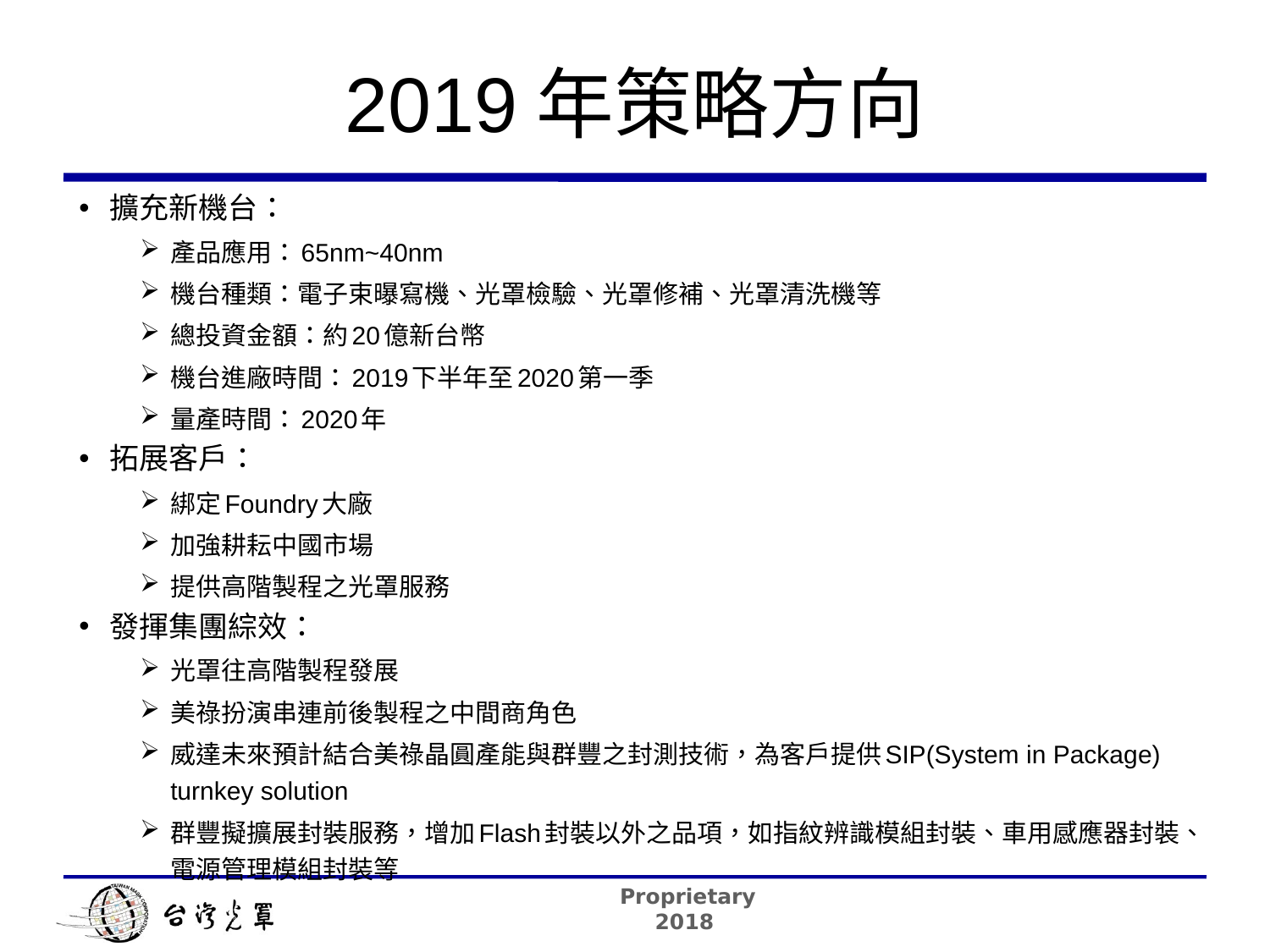

# 2019年策略方向
擴充新機台：
產品應用：65nm~40nm
機台種類：電子束曝寫機、光罩檢驗、光罩修補、光罩清洗機等
總投資金額：約20億新台幣
機台進廠時間：2019下半年至2020第一季
量產時間：2020年
拓展客戶：
綁定Foundry大廠
加強耕耘中國市場
提供高階製程之光罩服務
發揮集團綜效：
光罩往高階製程發展
美祿扮演串連前後製程之中間商角色
威達未來預計結合美祿晶圓產能與群豐之封測技術，為客戶提供SIP(System in Package) turnkey solution
群豐擬擴展封裝服務，增加Flash封裝以外之品項，如指紋辨識模組封裝、車用感應器封裝、電源管理模組封裝等